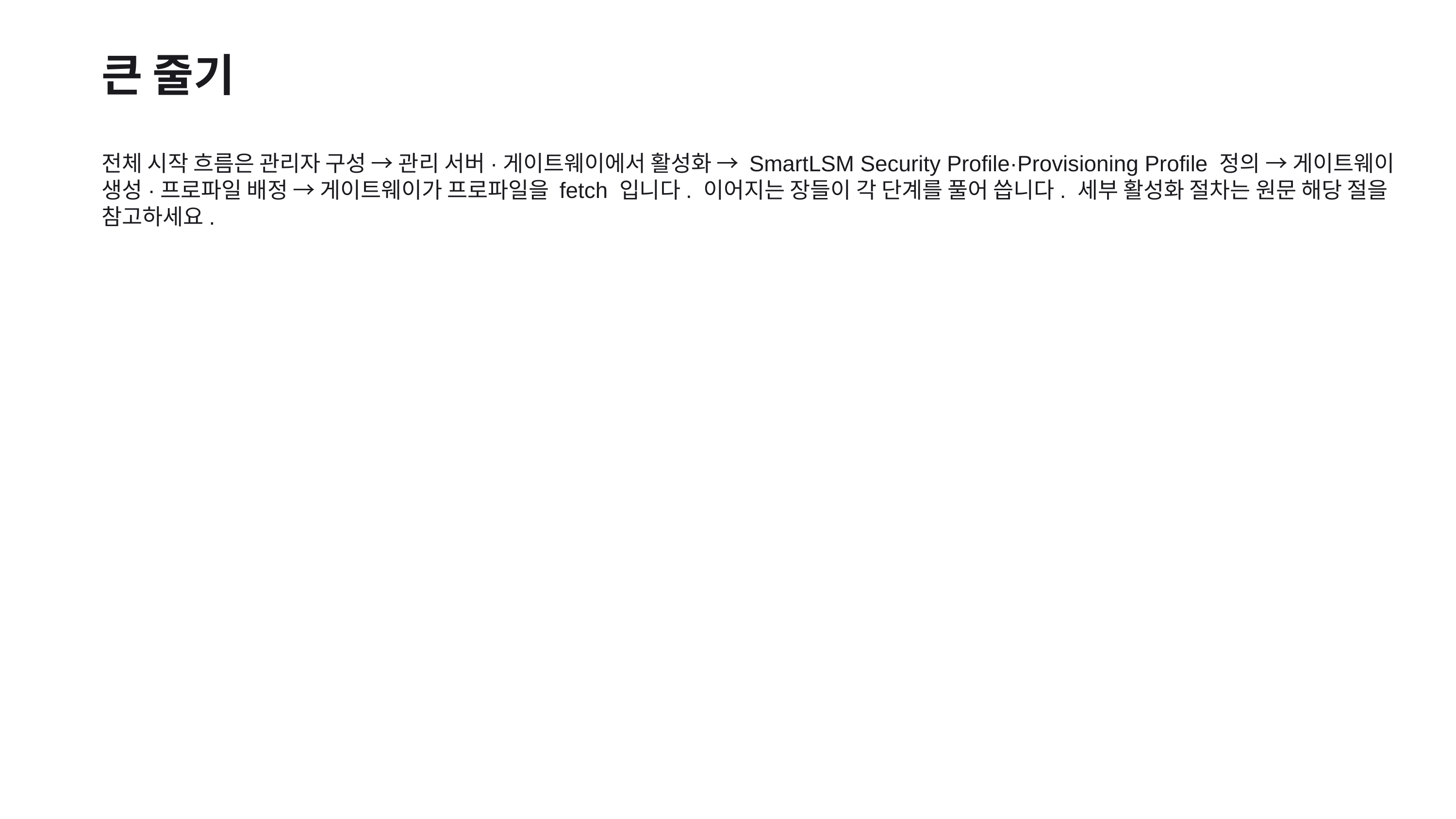

큰 줄기
전체 시작 흐름은 관리자 구성 → 관리 서버·게이트웨이에서 활성화 → SmartLSM Security Profile·Provisioning Profile 정의 → 게이트웨이 생성·프로파일 배정 → 게이트웨이가 프로파일을 fetch 입니다. 이어지는 장들이 각 단계를 풀어 씁니다. 세부 활성화 절차는 원문 해당 절을 참고하세요.